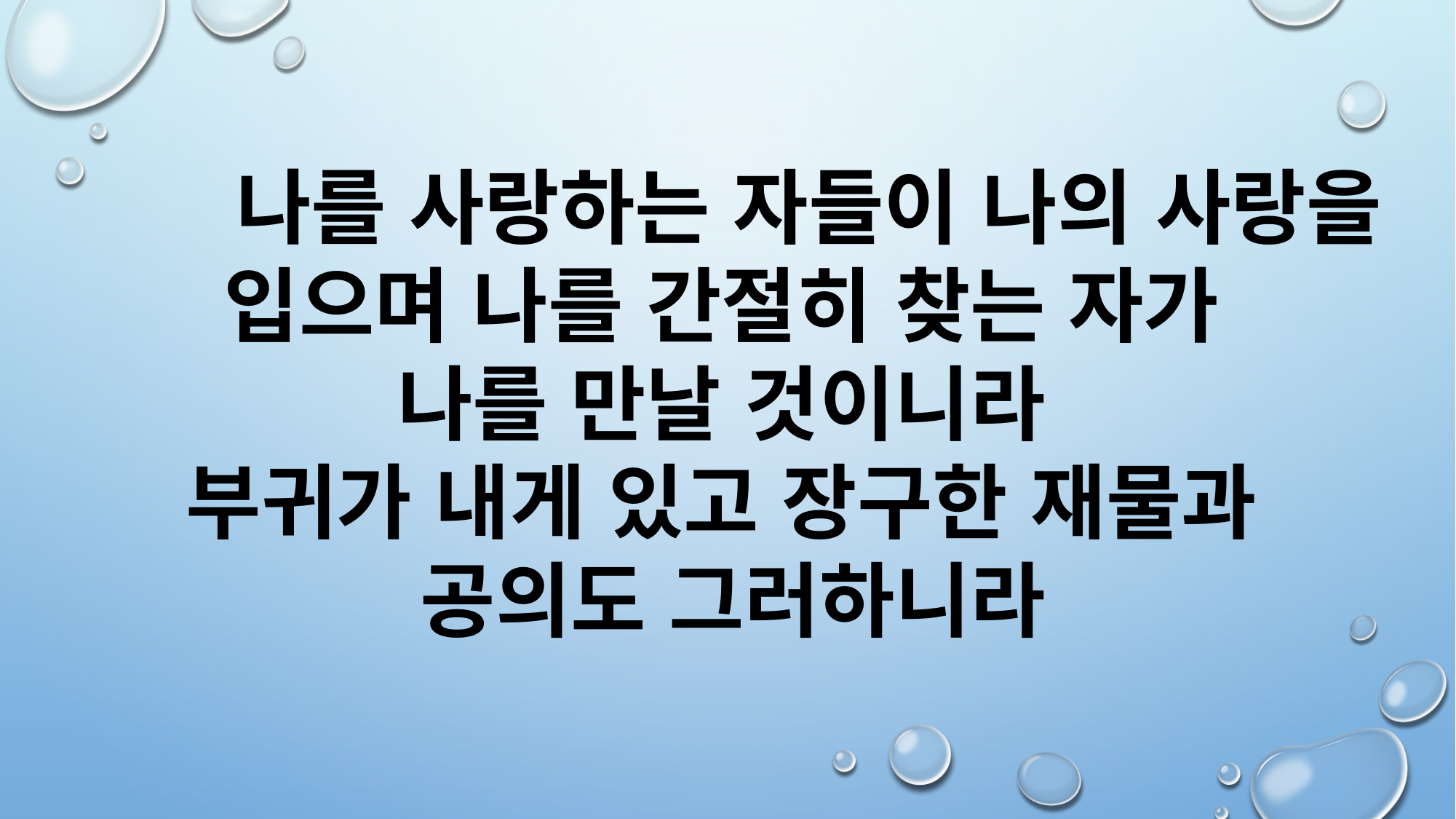

나를 사랑하는 자들이 나의 사랑을 입으며 나를 간절히 찾는 자가
나를 만날 것이니라
부귀가 내게 있고 장구한 재물과
공의도 그러하니라